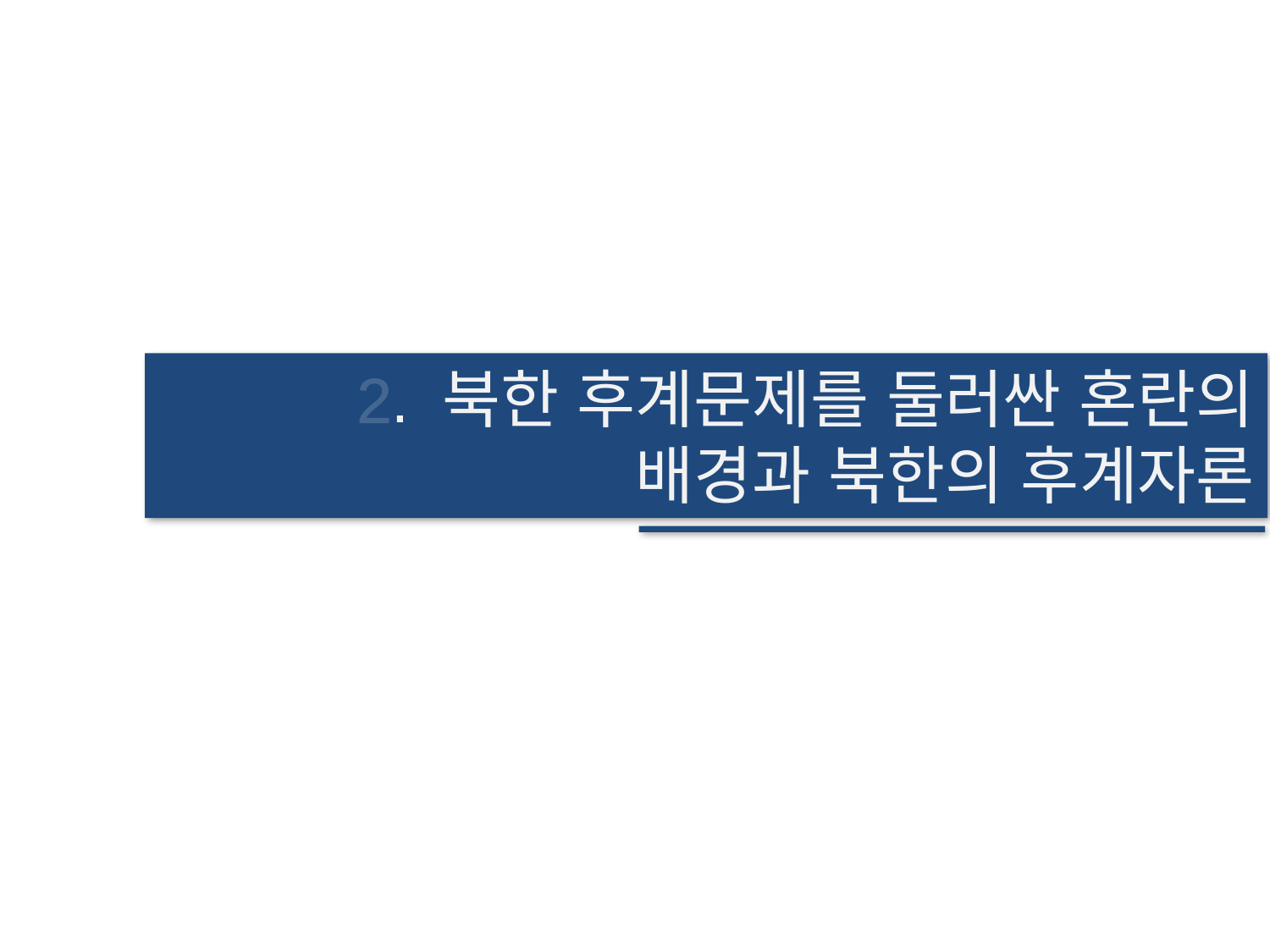

2. 북한 후계문제를 둘러싼 혼란의 배경과 북한의 후계자론